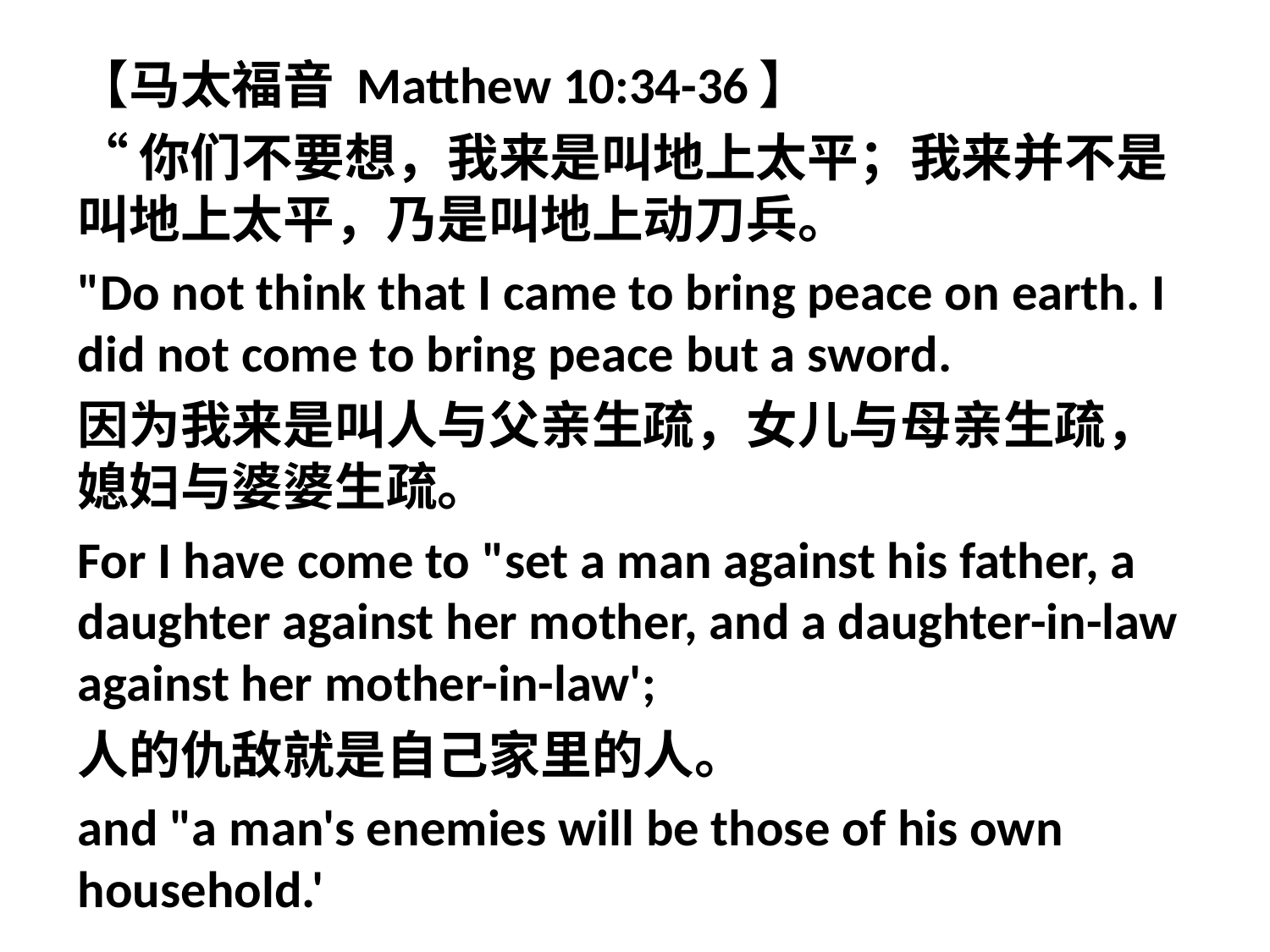

【马太福音 Matthew 10:34-36】
“你们不要想，我来是叫地上太平；我来并不是叫地上太平，乃是叫地上动刀兵。
"Do not think that I came to bring peace on earth. I did not come to bring peace but a sword.
因为我来是叫人与父亲生疏，女儿与母亲生疏，媳妇与婆婆生疏。
For I have come to "set a man against his father, a daughter against her mother, and a daughter-in-law against her mother-in-law';
人的仇敌就是自己家里的人。
and "a man's enemies will be those of his own household.'